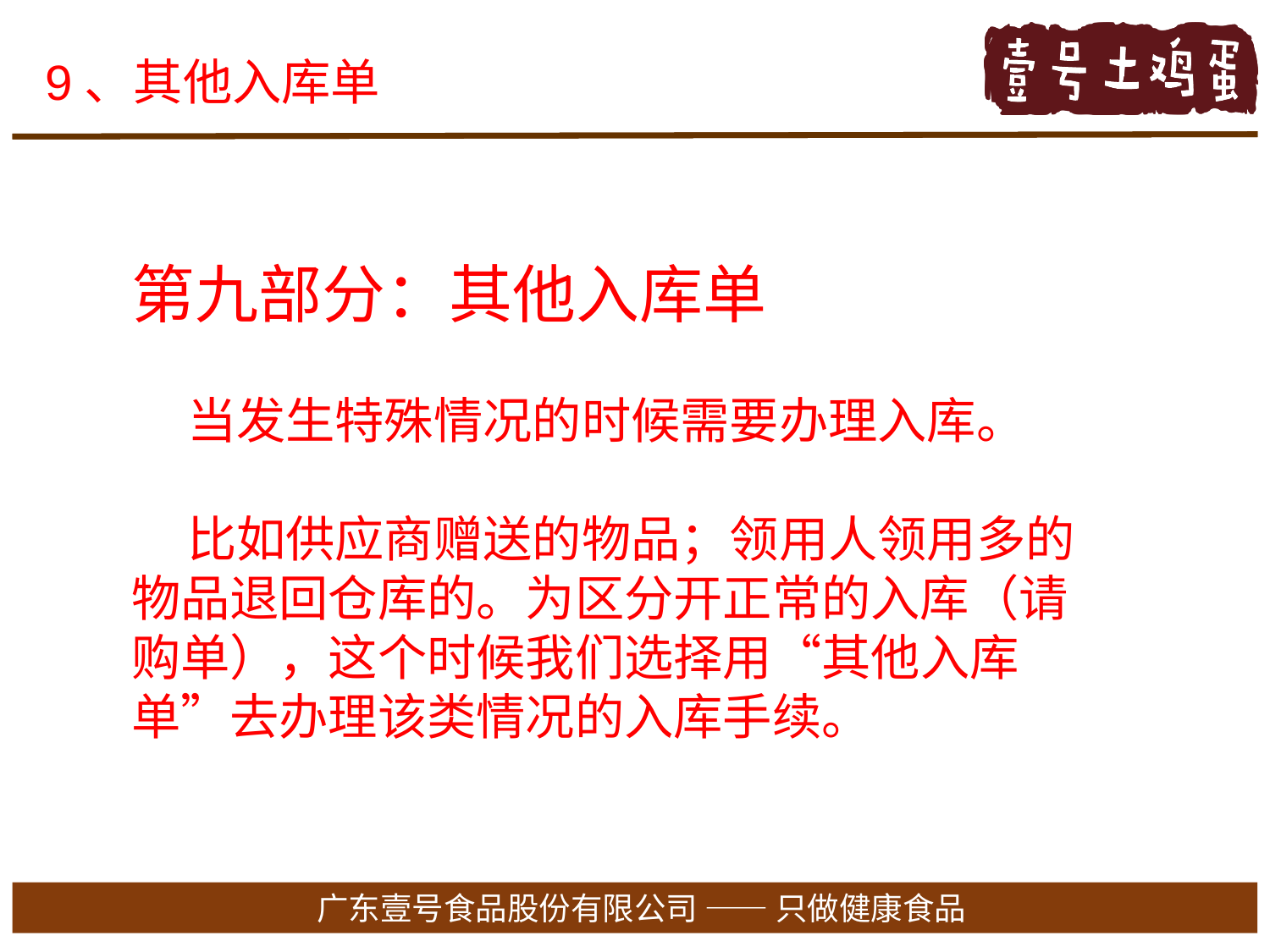

9、其他入库单
第九部分：其他入库单

    当发生特殊情况的时候需要办理入库。

    比如供应商赠送的物品；领用人领用多的物品退回仓库的。为区分开正常的入库（请购单），这个时候我们选择用“其他入库单”去办理该类情况的入库手续。